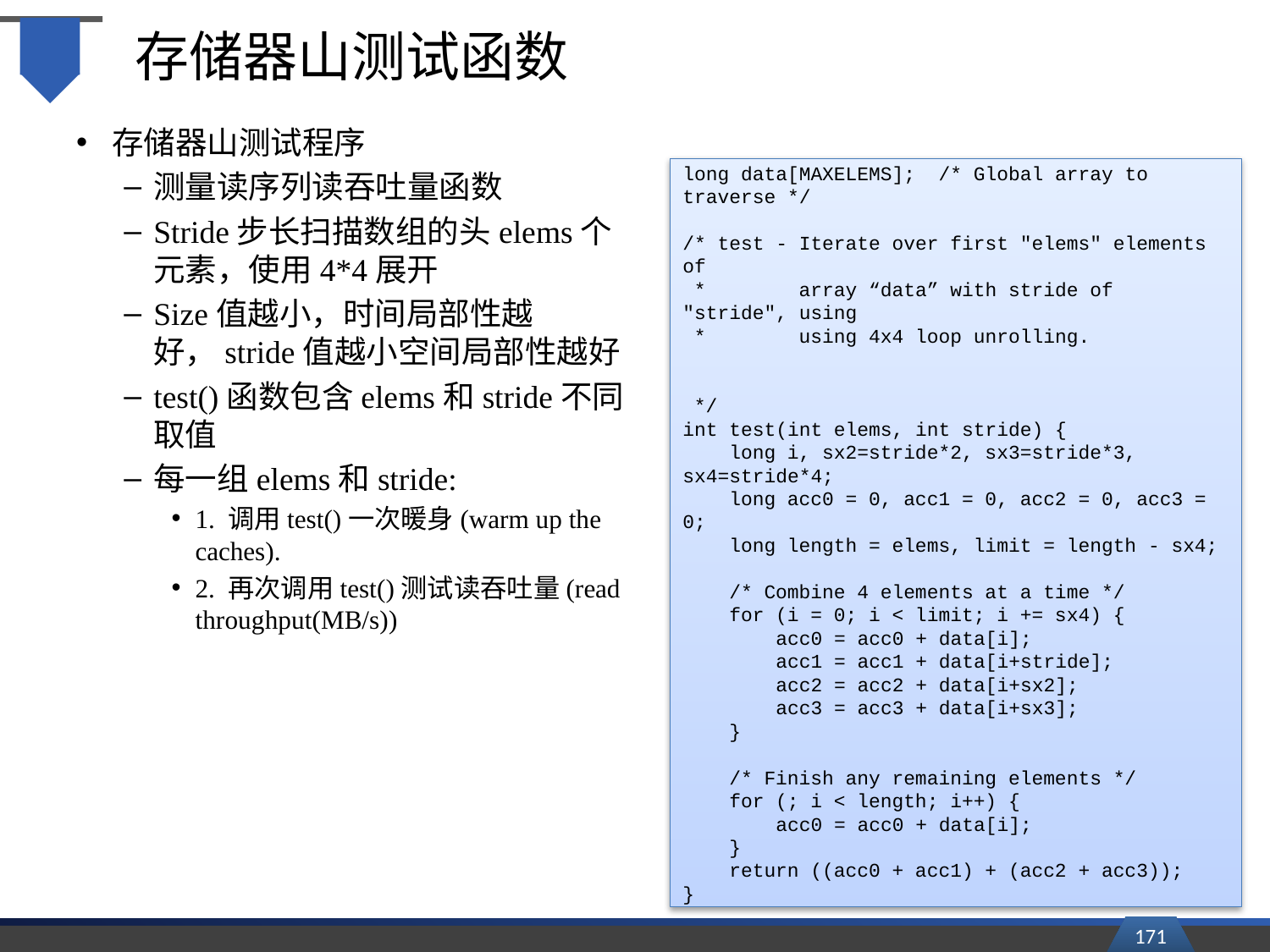

# 存储器山测试函数
存储器山测试程序
测量读序列读吞吐量函数
Stride步长扫描数组的头elems个元素，使用4*4展开
Size值越小，时间局部性越好，stride值越小空间局部性越好
test()函数包含elems和stride不同取值
每一组elems和stride:
1. 调用test()一次暖身(warm up the caches).
2. 再次调用test()测试读吞吐量(read throughput(MB/s))

long data[MAXELEMS];  /* Global array to traverse */

/* test - Iterate over first "elems" elements of
 *        array “data” with stride of "stride", using
 *        using 4x4 loop unrolling.
 */
int test(int elems, int stride) {
    long i, sx2=stride*2, sx3=stride*3, sx4=stride*4;
    long acc0 = 0, acc1 = 0, acc2 = 0, acc3 = 0;
    long length = elems, limit = length - sx4;

    /* Combine 4 elements at a time */
    for (i = 0; i < limit; i += sx4) {
        acc0 = acc0 + data[i];
        acc1 = acc1 + data[i+stride];
        acc2 = acc2 + data[i+sx2];
        acc3 = acc3 + data[i+sx3];
    }

    /* Finish any remaining elements */
    for (; i < length; i++) {
        acc0 = acc0 + data[i];
    }
    return ((acc0 + acc1) + (acc2 + acc3));
}
171